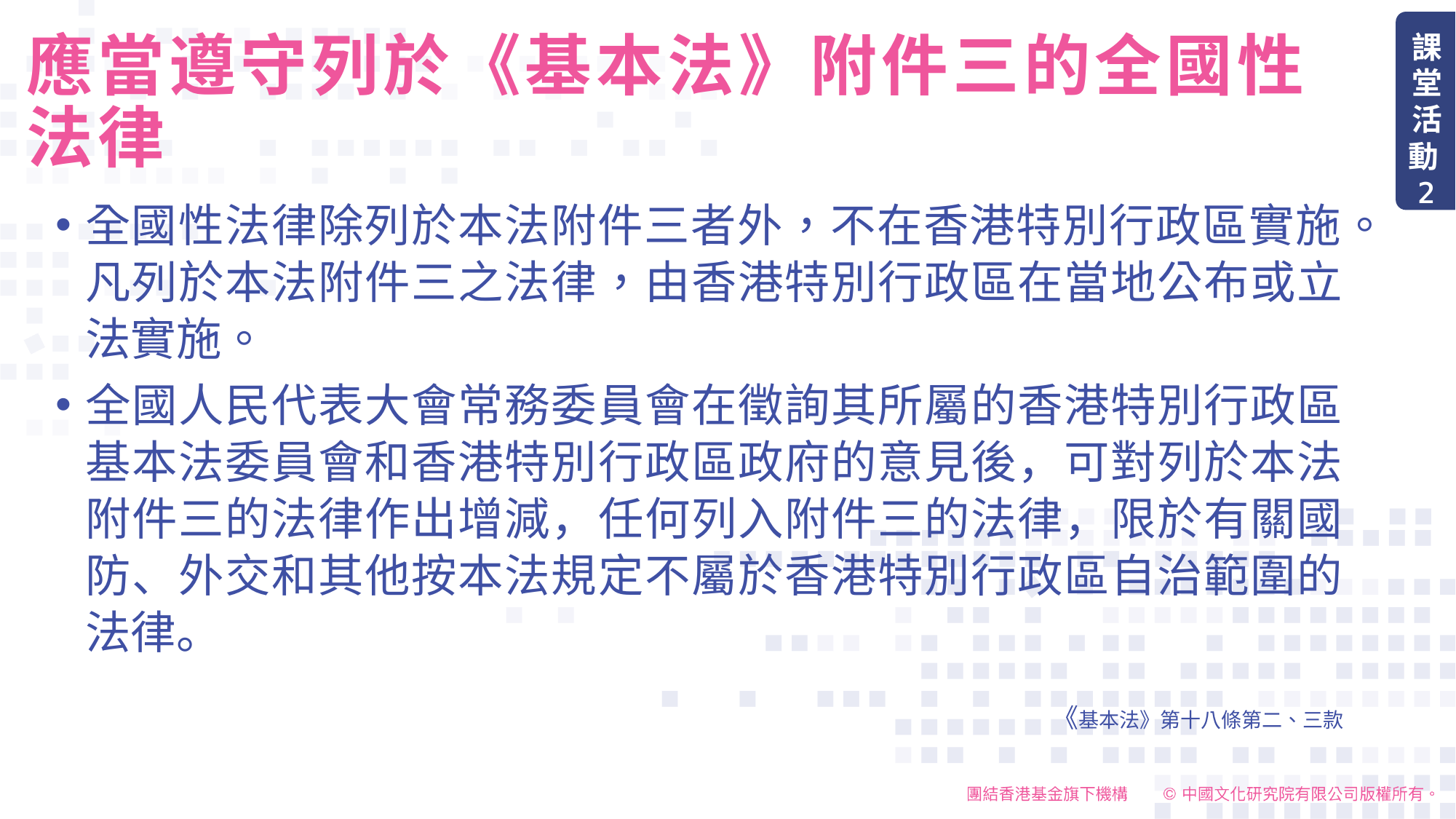

課堂活動2

# 應當遵守列於《基本法》附件三的全國性法律
全國性法律除列於本法附件三者外，不在香港特別行政區實施。凡列於本法附件三之法律，由香港特別行政區在當地公布或立法實施。
全國人民代表大會常務委員會在徵詢其所屬的香港特別行政區基本法委員會和香港特別行政區政府的意見後，可對列於本法附件三的法律作出增減，任何列入附件三的法律，限於有關國防、外交和其他按本法規定不屬於香港特別行政區自治範圍的法律。

《基本法》第十八條第二、三款